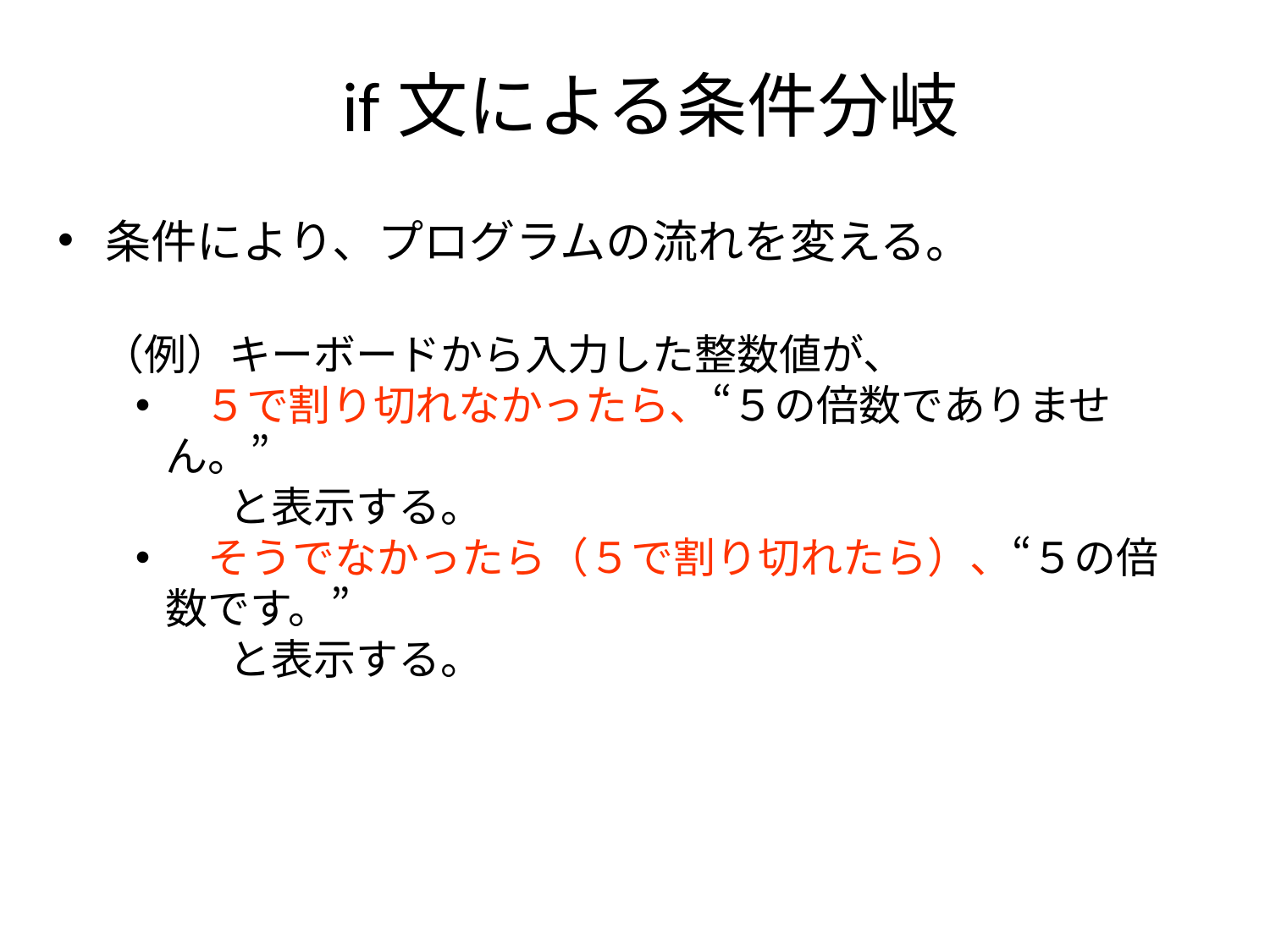

# if文による条件分岐
条件により、プログラムの流れを変える。
（例）キーボードから入力した整数値が、
   ５で割り切れなかったら、“５の倍数でありません。”
　　　と表示する。
　そうでなかったら（５で割り切れたら）、“５の倍数です。”
　　　と表示する。